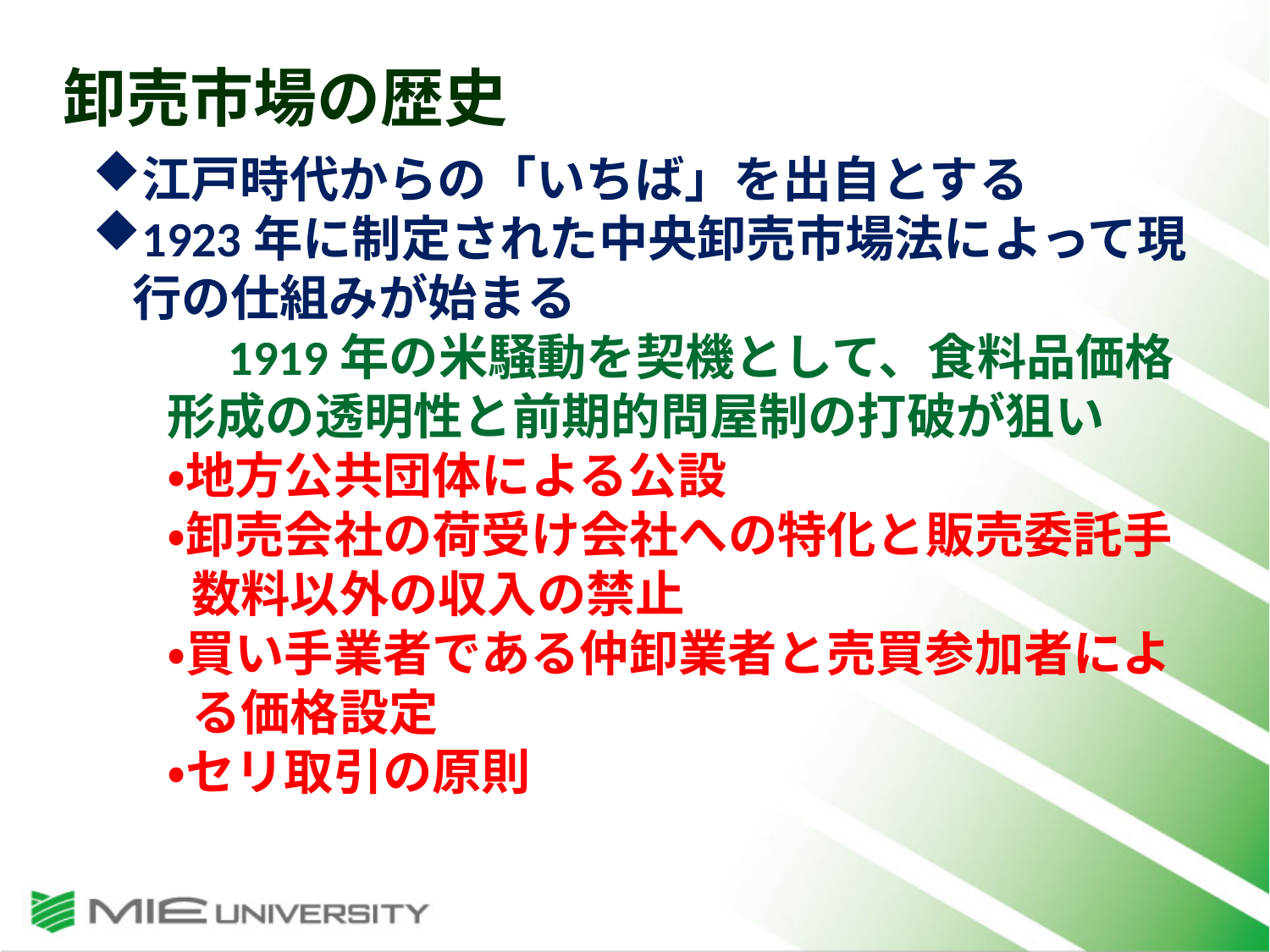

卸売市場の歴史
江戸時代からの「いちば」を出自とする
1923年に制定された中央卸売市場法によって現行の仕組みが始まる
　1919年の米騒動を契機として、食料品価格形成の透明性と前期的問屋制の打破が狙い
・地方公共団体による公設
・卸売会社の荷受け会社への特化と販売委託手数料以外の収入の禁止
・買い手業者である仲卸業者と売買参加者による価格設定
・セリ取引の原則